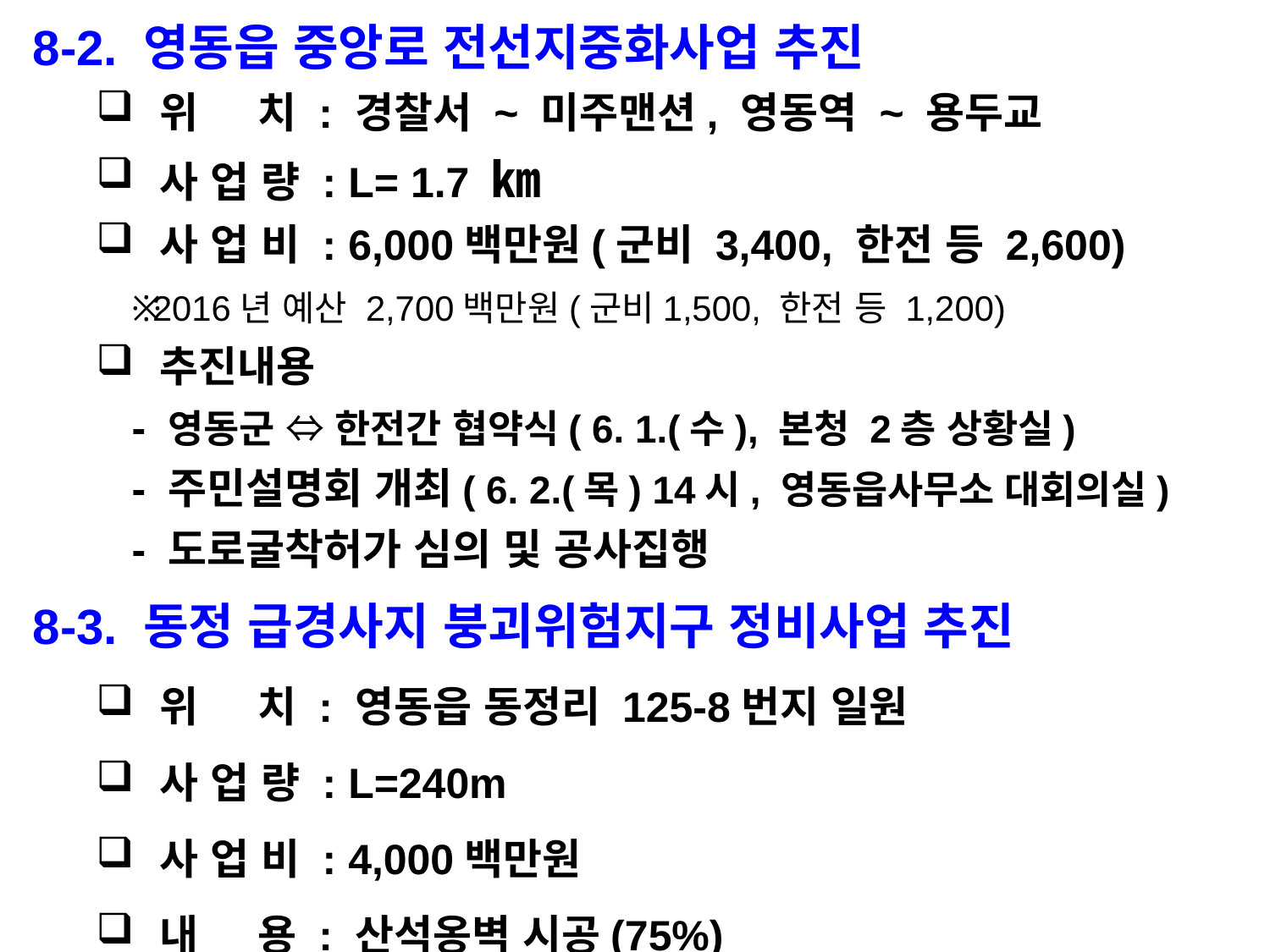

8-2. 영동읍 중앙로 전선지중화사업 추진
위     치 : 경찰서 ~ 미주맨션, 영동역 ~ 용두교
사 업 량 : L= 1.7 ㎞
사 업 비 : 6,000백만원(군비 3,400, 한전 등 2,600)
   ※2016년 예산 2,700백만원(군비1,500, 한전 등 1,200)
추진내용
   - 영동군 ⇔ 한전간 협약식( 6. 1.(수), 본청 2층 상황실)
   - 주민설명회 개최( 6. 2.(목) 14시, 영동읍사무소 대회의실)
   - 도로굴착허가 심의 및 공사집행

8-3. 동정 급경사지 붕괴위험지구 정비사업 추진
위     치 : 영동읍 동정리 125-8번지 일원
사 업 량 : L=240m
사 업 비 : 4,000백만원
내     용 : 산석옹벽 시공(75%)